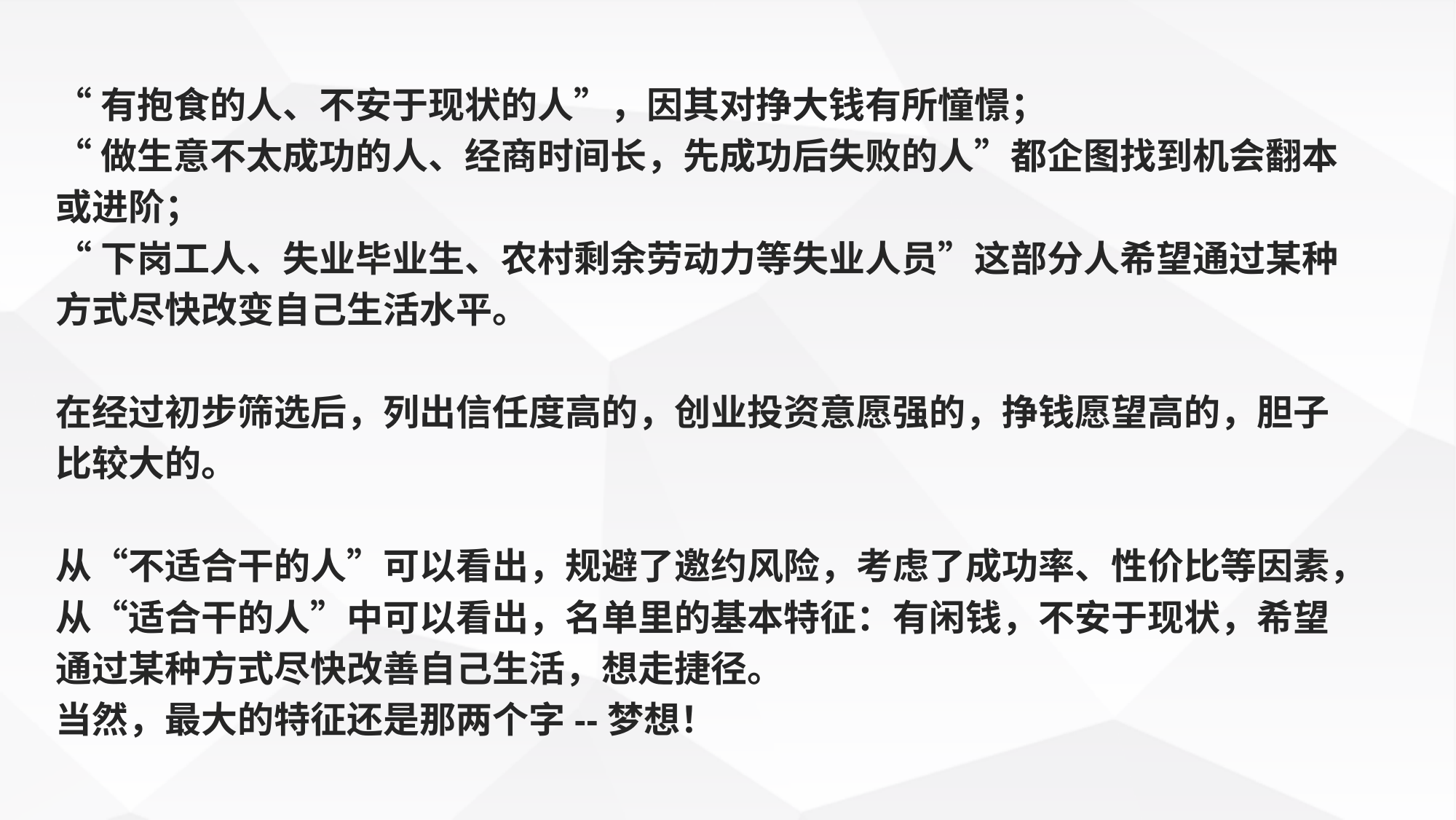

“有抱食的人、不安于现状的人”，因其对挣大钱有所憧憬；
“做生意不太成功的人、经商时间长，先成功后失败的人”都企图找到机会翻本或进阶；
“下岗工人、失业毕业生、农村剩余劳动力等失业人员”这部分人希望通过某种方式尽快改变自己生活水平。

在经过初步筛选后，列出信任度高的，创业投资意愿强的，挣钱愿望高的，胆子比较大的。

从“不适合干的人”可以看出，规避了邀约风险，考虑了成功率、性价比等因素，从“适合干的人”中可以看出，名单里的基本特征：有闲钱，不安于现状，希望通过某种方式尽快改善自己生活，想走捷径。
当然，最大的特征还是那两个字--梦想！